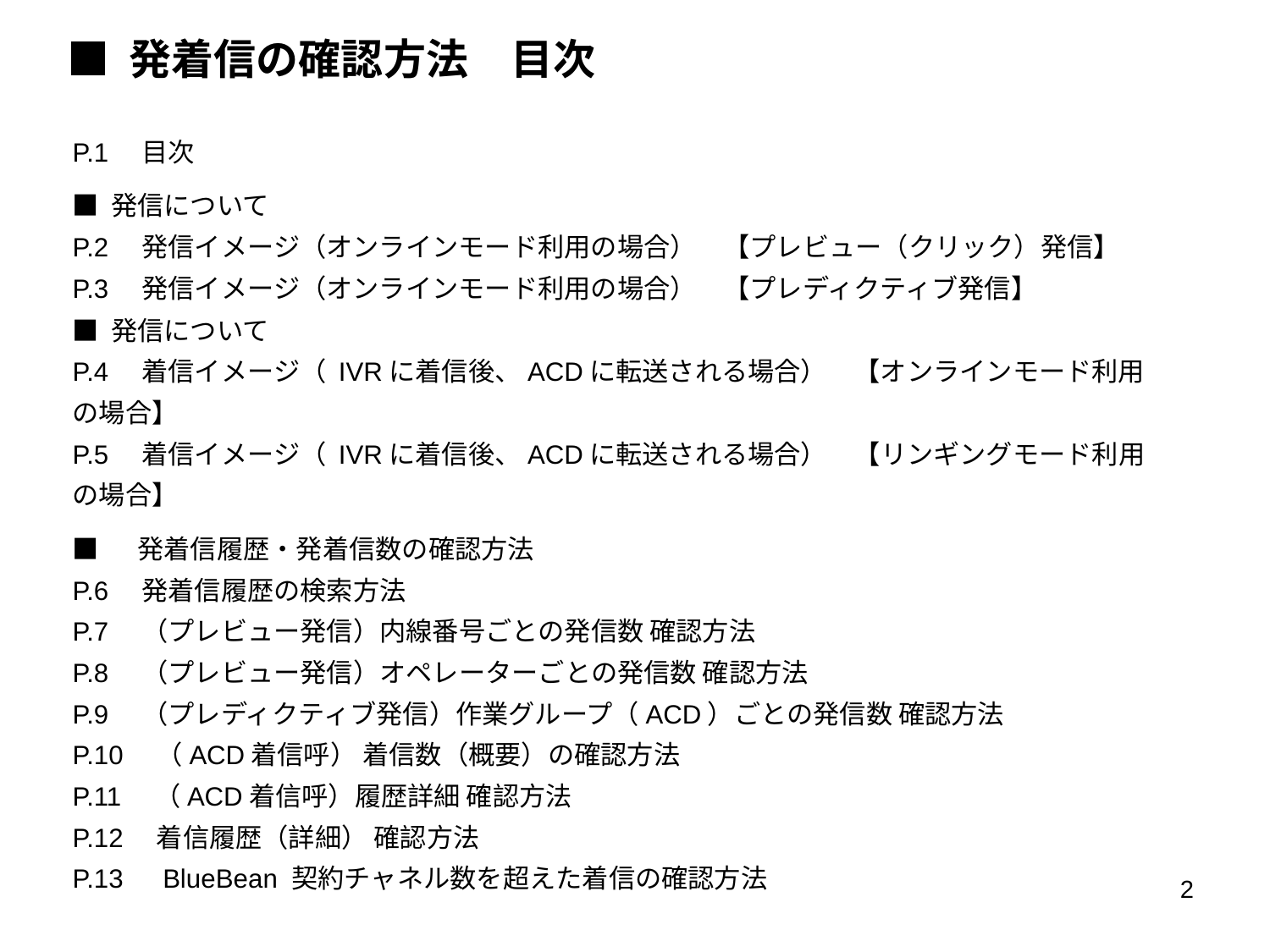

■ 発着信の確認方法　目次
P.1　目次

■ 発信について
P.2　発信イメージ（オンラインモード利用の場合）　【プレビュー（クリック）発信】
P.3　発信イメージ（オンラインモード利用の場合）　【プレディクティブ発信】

■ 発信について
P.4　着信イメージ（ IVRに着信後、ACDに転送される場合）　【オンラインモード利用の場合】
P.5　着信イメージ（ IVRに着信後、ACDに転送される場合）　【リンギングモード利用の場合】

■ 　発着信履歴・発着信数の確認方法
P.6　発着信履歴の検索方法
P.7　（プレビュー発信）内線番号ごとの発信数 確認方法
P.8　（プレビュー発信）オペレーターごとの発信数 確認方法
P.9　（プレディクティブ発信）作業グループ（ACD）ごとの発信数 確認方法
P.10　（ACD着信呼） 着信数（概要）の確認方法
P.11　（ACD着信呼）履歴詳細 確認方法
P.12　着信履歴（詳細） 確認方法
P.13　BlueBean 契約チャネル数を超えた着信の確認方法
2